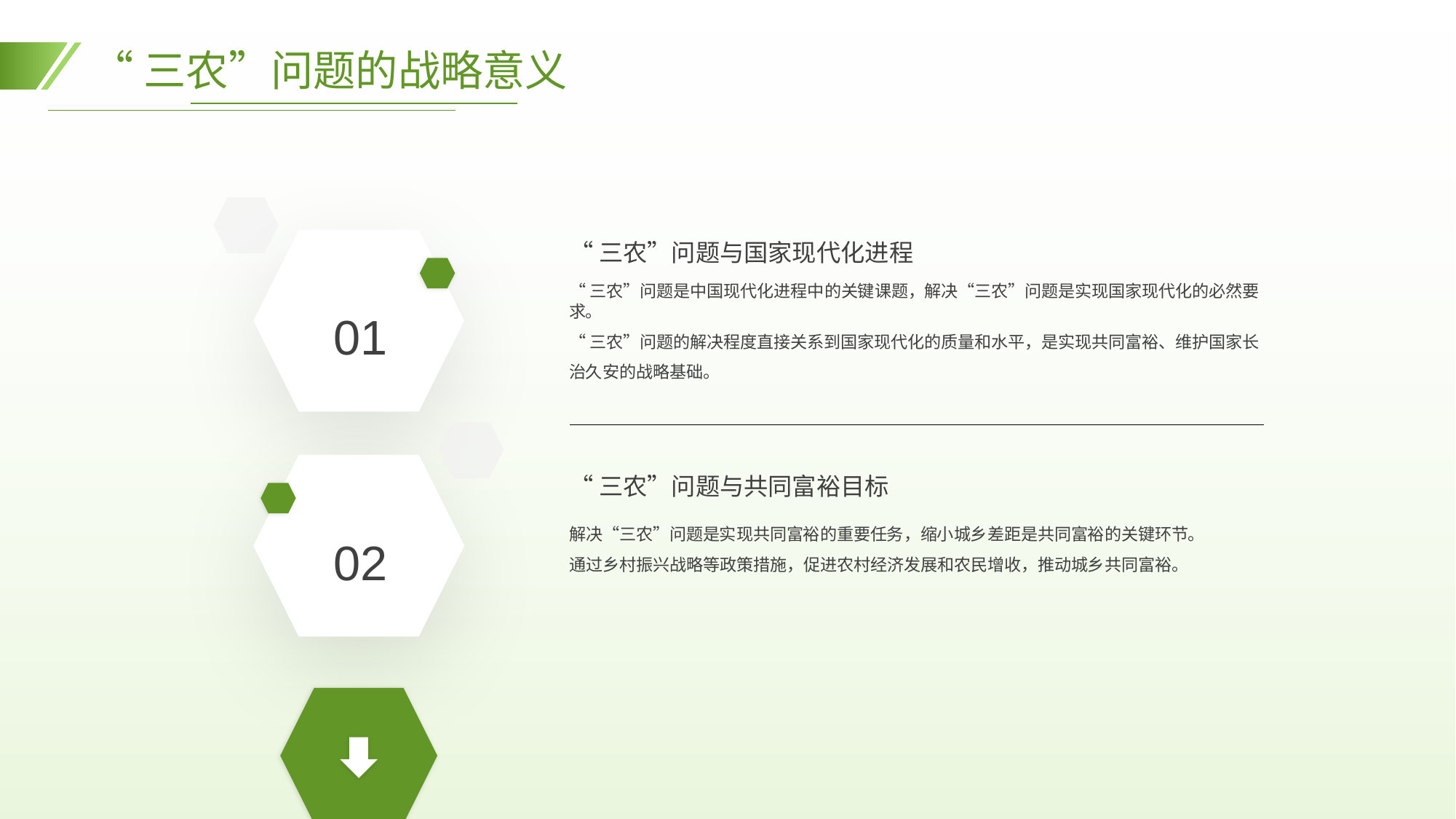

“三农”问题的战略意义

“三农”问题与国家现代化进程

01

“三农”问题是中国现代化进程中的关键课题，解决“三农”问题是实现国家现代化的必然要求。
“三农”问题的解决程度直接关系到国家现代化的质量和水平，是实现共同富裕、维护国家长治久安的战略基础。

“三农”问题与共同富裕目标

02

解决“三农”问题是实现共同富裕的重要任务，缩小城乡差距是共同富裕的关键环节。
通过乡村振兴战略等政策措施，促进农村经济发展和农民增收，推动城乡共同富裕。